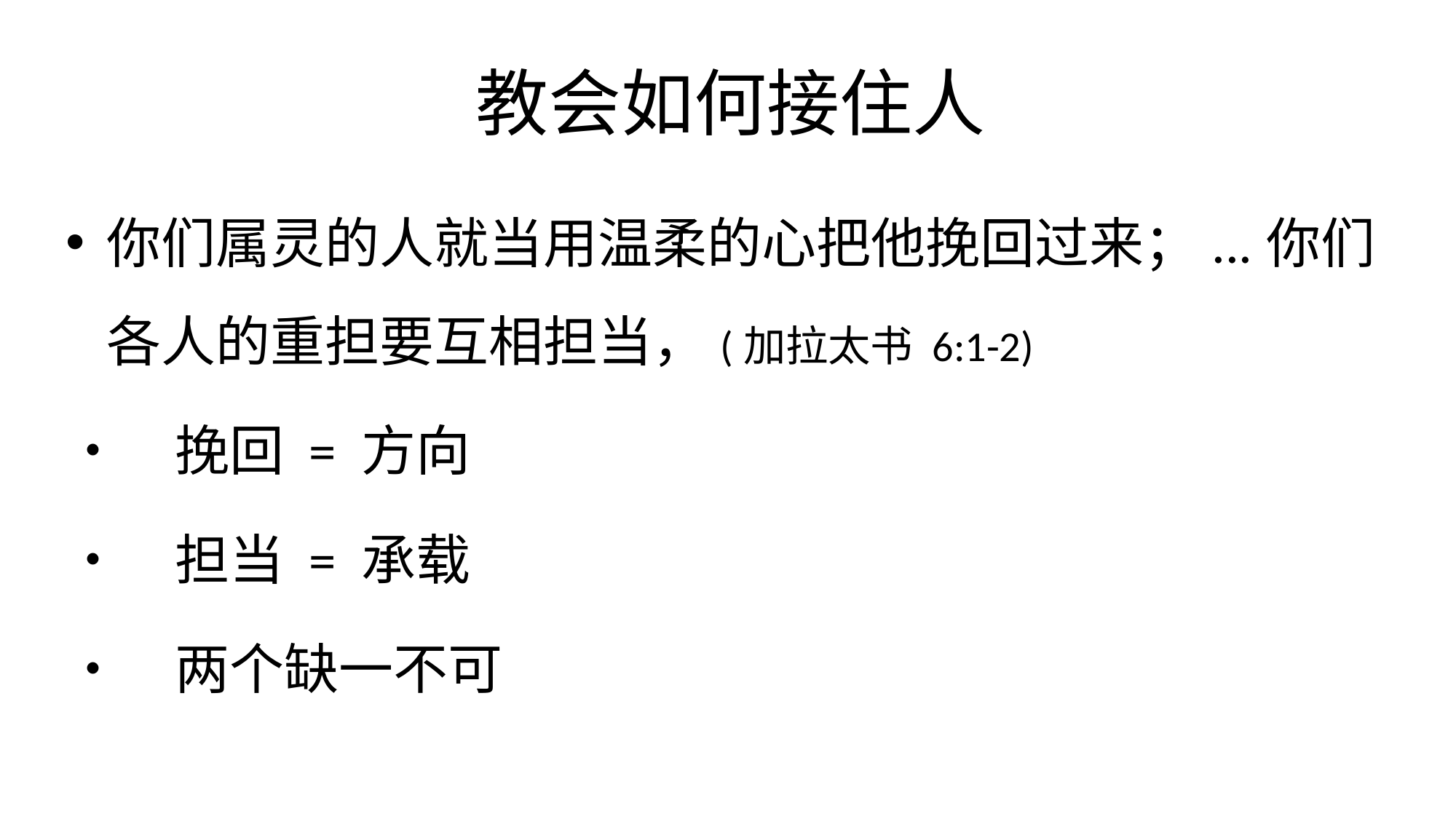

# 教会如何接住人
你们属灵的人就当用温柔的心把他挽回过来；...你们各人的重担要互相担当，(加拉太书 6:1-2)
•	挽回 = 方向
•	担当 = 承载
•	两个缺一不可
16